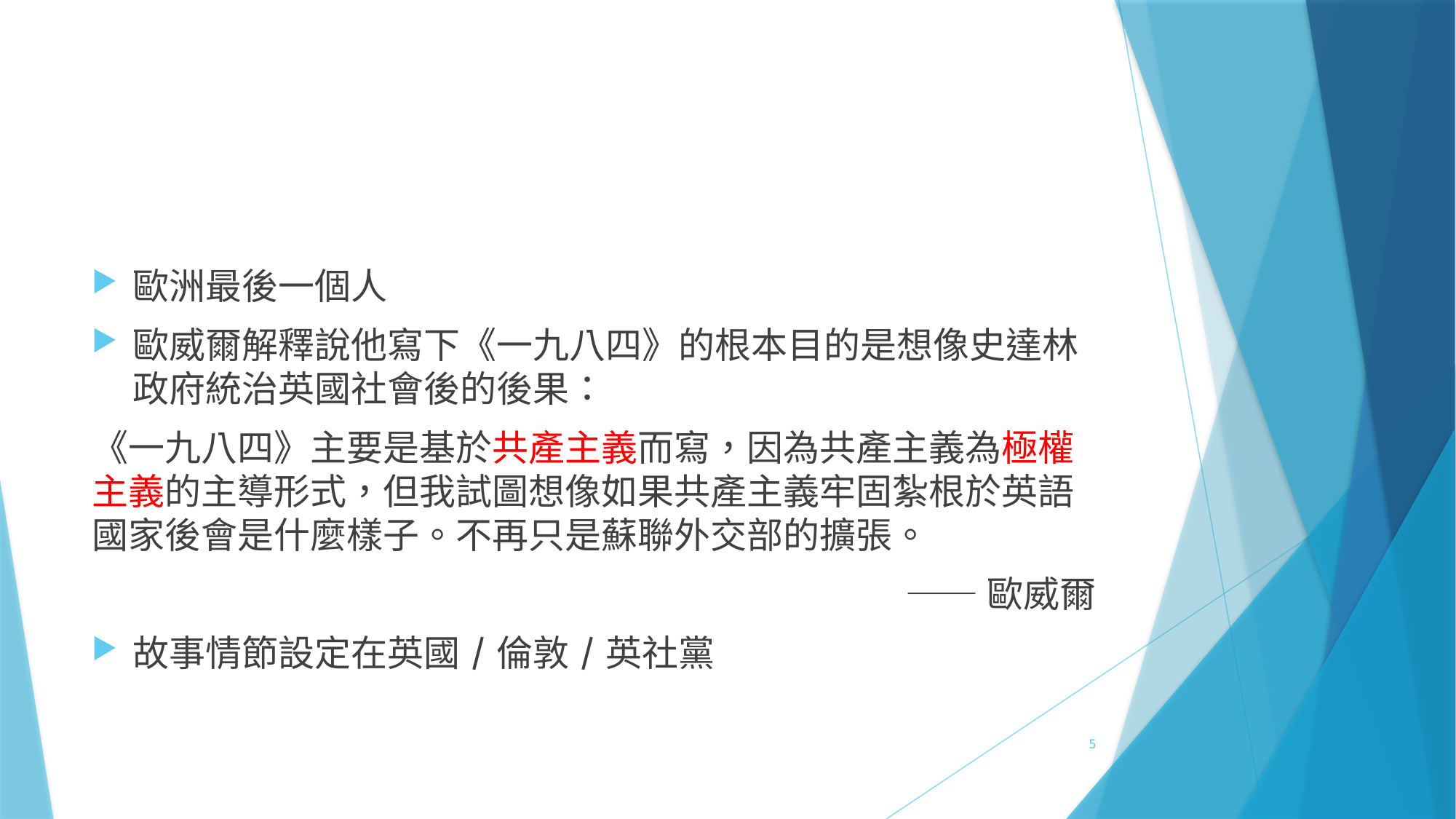

#
歐洲最後一個人
歐威爾解釋說他寫下《一九八四》的根本目的是想像史達林政府統治英國社會後的後果：
《一九八四》主要是基於共產主義而寫，因為共產主義為極權主義的主導形式，但我試圖想像如果共產主義牢固紮根於英語國家後會是什麼樣子。不再只是蘇聯外交部的擴張。
——歐威爾
故事情節設定在英國/倫敦/英社黨

5